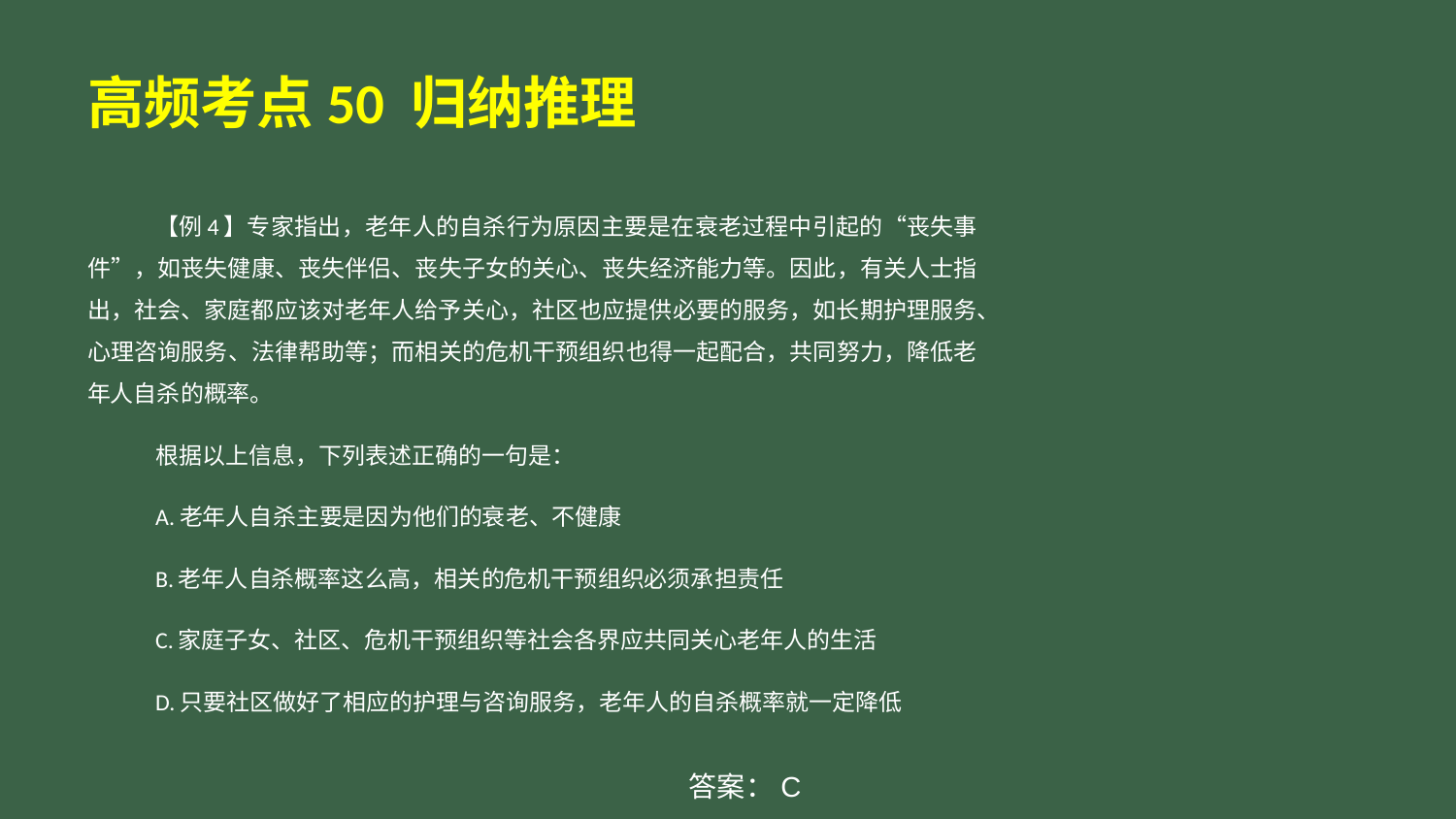

# 高频考点50 归纳推理
【例4】专家指出，老年人的自杀行为原因主要是在衰老过程中引起的“丧失事件”，如丧失健康、丧失伴侣、丧失子女的关心、丧失经济能力等。因此，有关人士指出，社会、家庭都应该对老年人给予关心，社区也应提供必要的服务，如长期护理服务、心理咨询服务、法律帮助等；而相关的危机干预组织也得一起配合，共同努力，降低老年人自杀的概率。
根据以上信息，下列表述正确的一句是：
A.老年人自杀主要是因为他们的衰老、不健康
B.老年人自杀概率这么高，相关的危机干预组织必须承担责任
C.家庭子女、社区、危机干预组织等社会各界应共同关心老年人的生活
D.只要社区做好了相应的护理与咨询服务，老年人的自杀概率就一定降低

答案：C